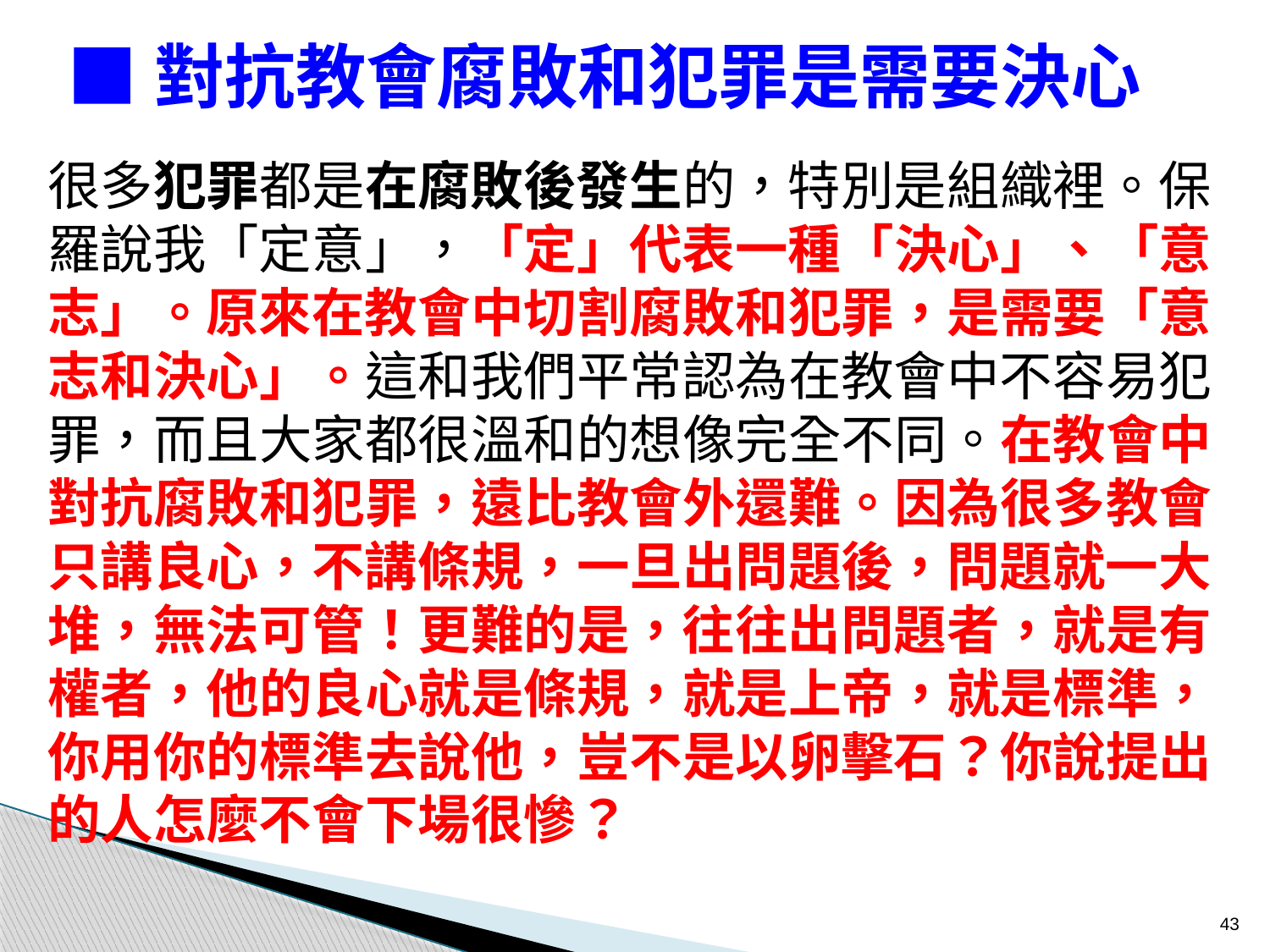

■對抗教會腐敗和犯罪是需要決心
很多犯罪都是在腐敗後發生的，特別是組織裡。保羅說我「定意」，「定」代表一種「決心」、「意志」。原來在教會中切割腐敗和犯罪，是需要「意志和決心」。這和我們平常認為在教會中不容易犯罪，而且大家都很溫和的想像完全不同。在教會中對抗腐敗和犯罪，遠比教會外還難。因為很多教會只講良心，不講條規，一旦出問題後，問題就一大堆，無法可管！更難的是，往往出問題者，就是有權者，他的良心就是條規，就是上帝，就是標準，你用你的標準去說他，豈不是以卵擊石？你說提出的人怎麼不會下場很慘？
43